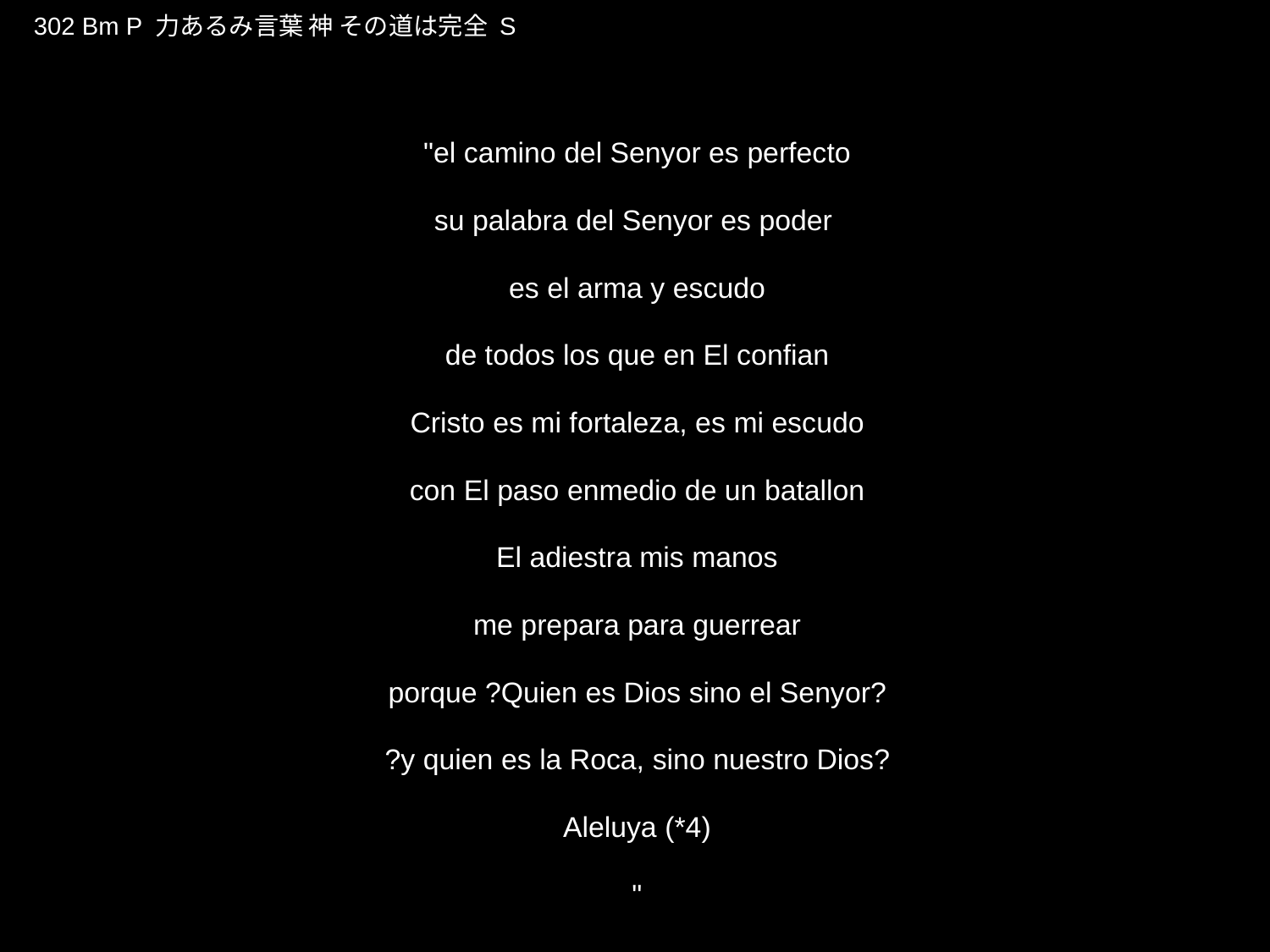

ちからあるみことばかみそのみちはかんぜん
★P
302 Bm P 力あるみ言葉 神 その道は完全 S
★４
"el camino del Senyor es perfecto
su palabra del Senyor es poder
es el arma y escudo
de todos los que en El confian
Cristo es mi fortaleza, es mi escudo
con El paso enmedio de un batallon
El adiestra mis manos
me prepara para guerrear
porque ?Quien es Dios sino el Senyor?
?y quien es la Roca, sino nuestro Dios?
Aleluya (*4)
"